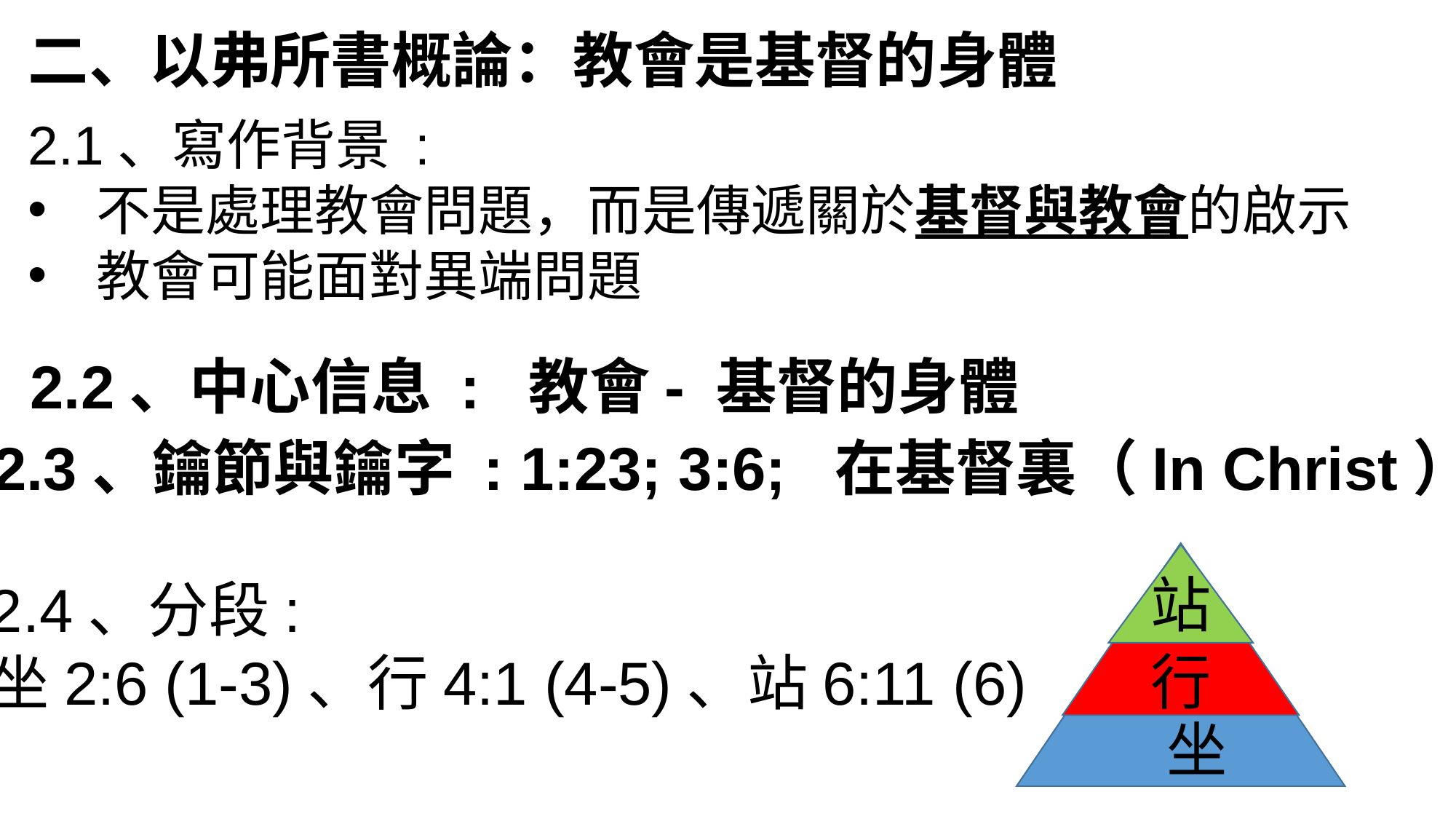

二、以弗所書概論：教會是基督的身體
2.1、寫作背景 :
不是處理教會問題，而是傳遞關於基督與教會的啟示
教會可能面對異端問題
2.2、中心信息 :  教會- 基督的身體
2.3、鑰節與鑰字 : 1:23; 3:6;  在基督裏（In Christ）

站
行
坐
2.4、分段:
坐2:6 (1-3)、行4:1 (4-5)、站6:11 (6)